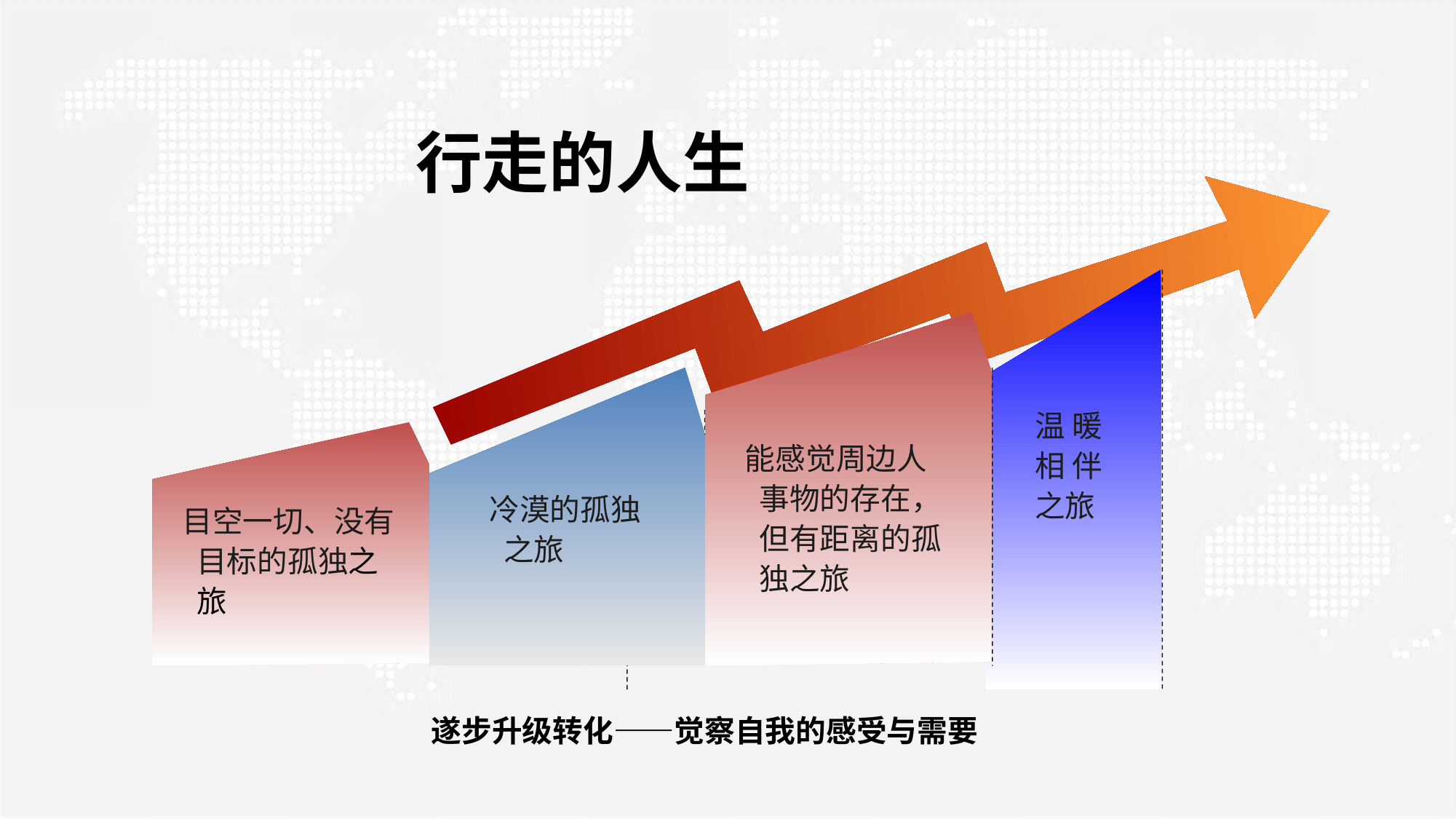

# 行走的人生

能感觉周边人事物的存在，但有距离的孤独之旅

冷漠的孤独之旅

温 暖
相 伴
之旅

目空一切、没有目标的孤独之旅

冷漠的孤独之旅

遂步升级转化——觉察自我的感受与需要